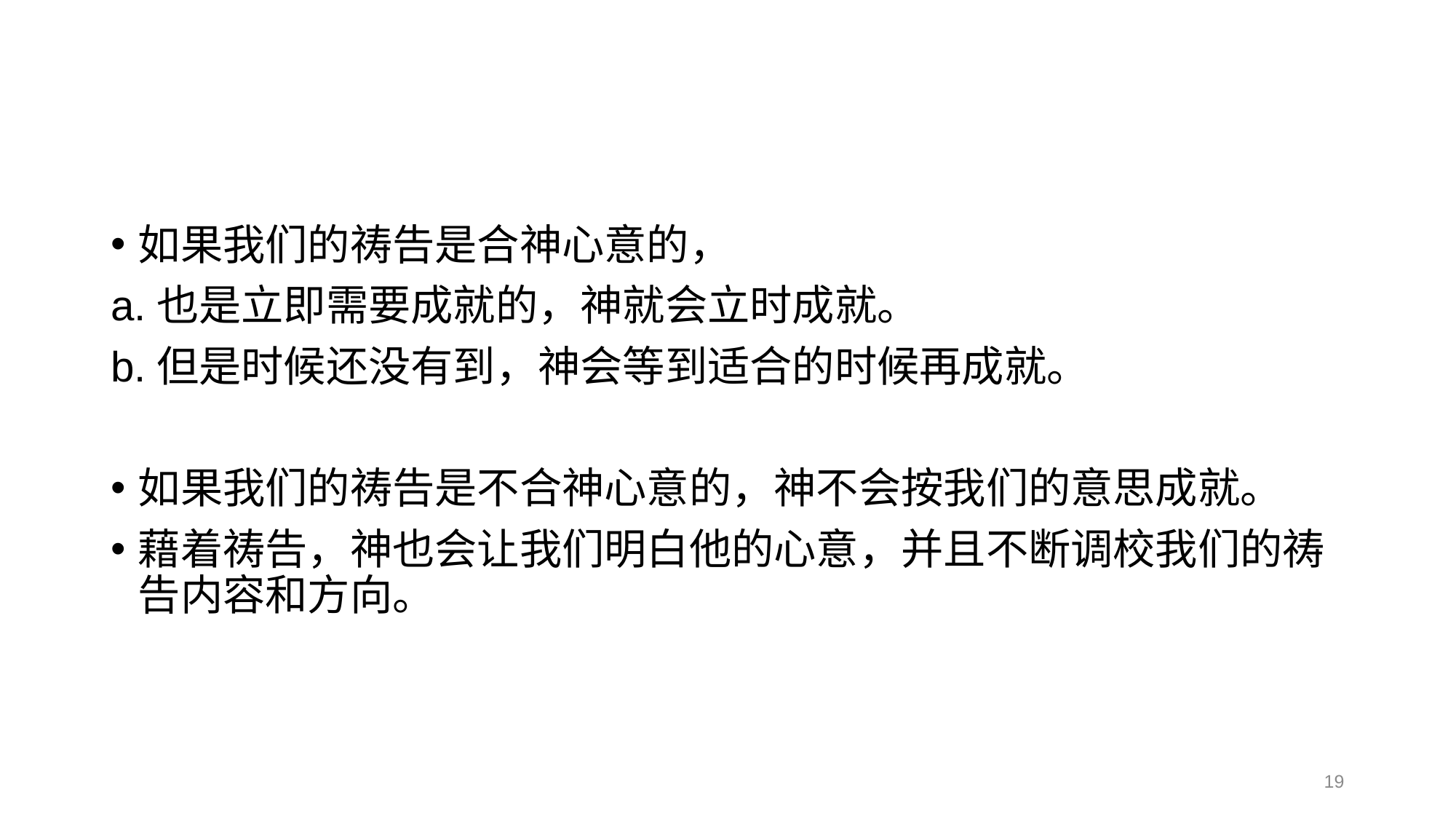

如果我们的祷告是合神心意的，
a.也是立即需要成就的，神就会立时成就。
b.但是时候还没有到，神会等到适合的时候再成就。

如果我们的祷告是不合神心意的，神不会按我们的意思成就。
藉着祷告，神也会让我们明白他的心意，并且不断调校我们的祷告内容和方向。
19